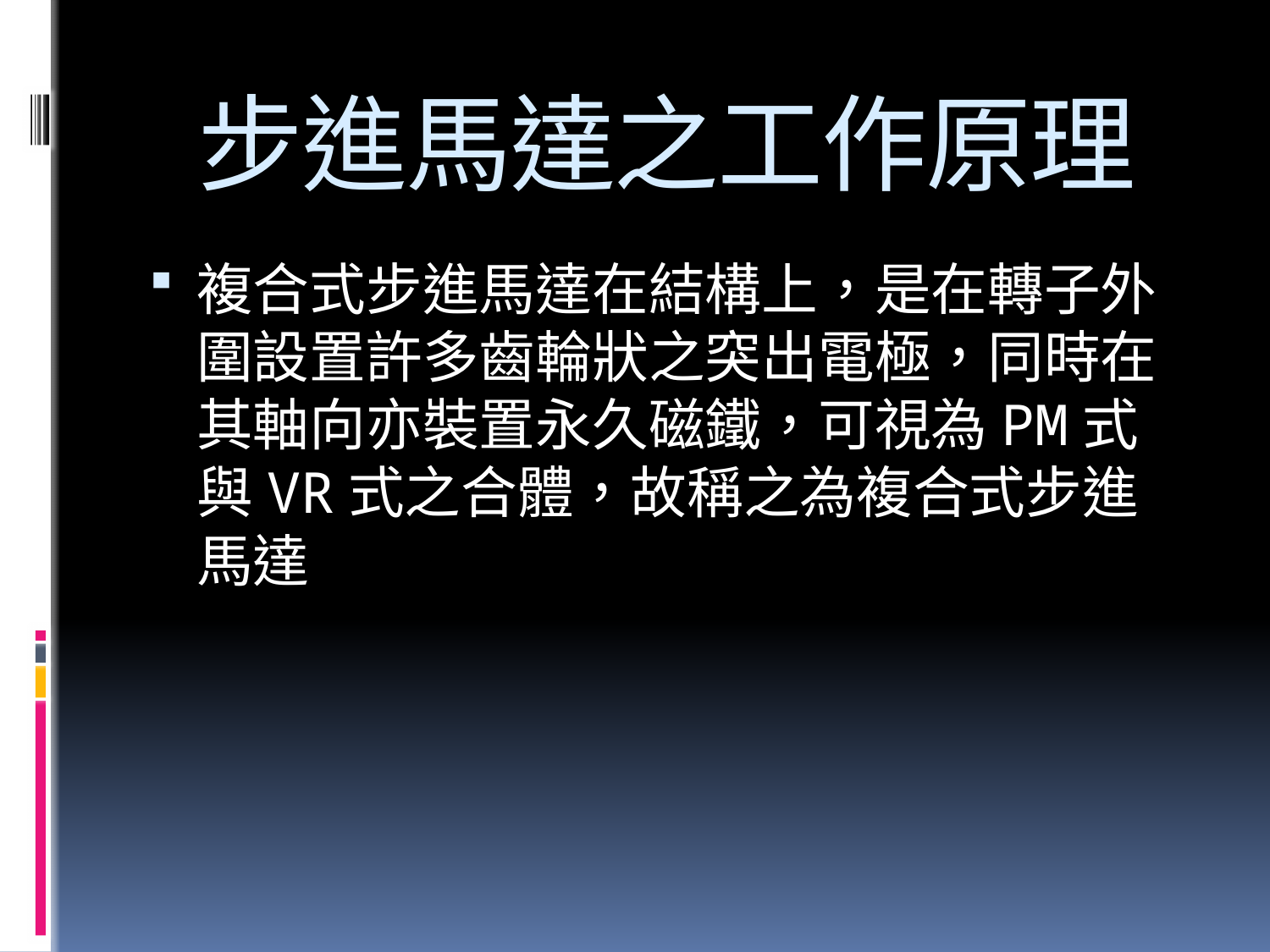

# 步進馬達之工作原理
複合式步進馬達在結構上，是在轉子外圍設置許多齒輪狀之突出電極，同時在其軸向亦裝置永久磁鐵，可視為PM式與VR式之合體，故稱之為複合式步進馬達